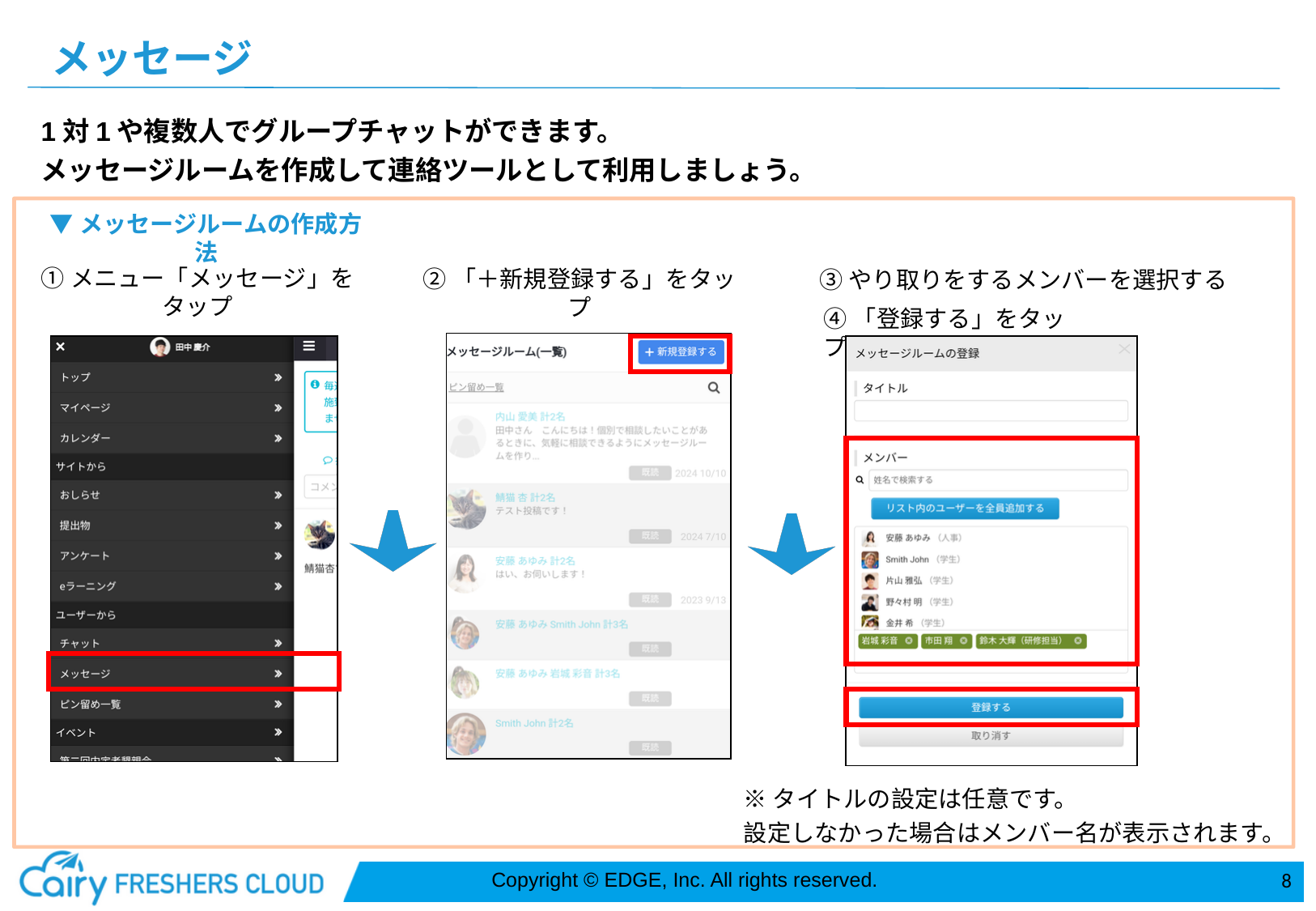

メッセージ

1対1や複数人でグループチャットができます。
メッセージルームを作成して連絡ツールとして利用しましょう。

▼メッセージルームの作成方法
①メニュー「メッセージ」をタップ
②「＋新規登録する」をタップ
③やり取りをするメンバーを選択する
④「登録する」をタップ

※タイトルの設定は任意です。
設定しなかった場合はメンバー名が表示されます。

8

Copyright © EDGE, Inc. All rights reserved.